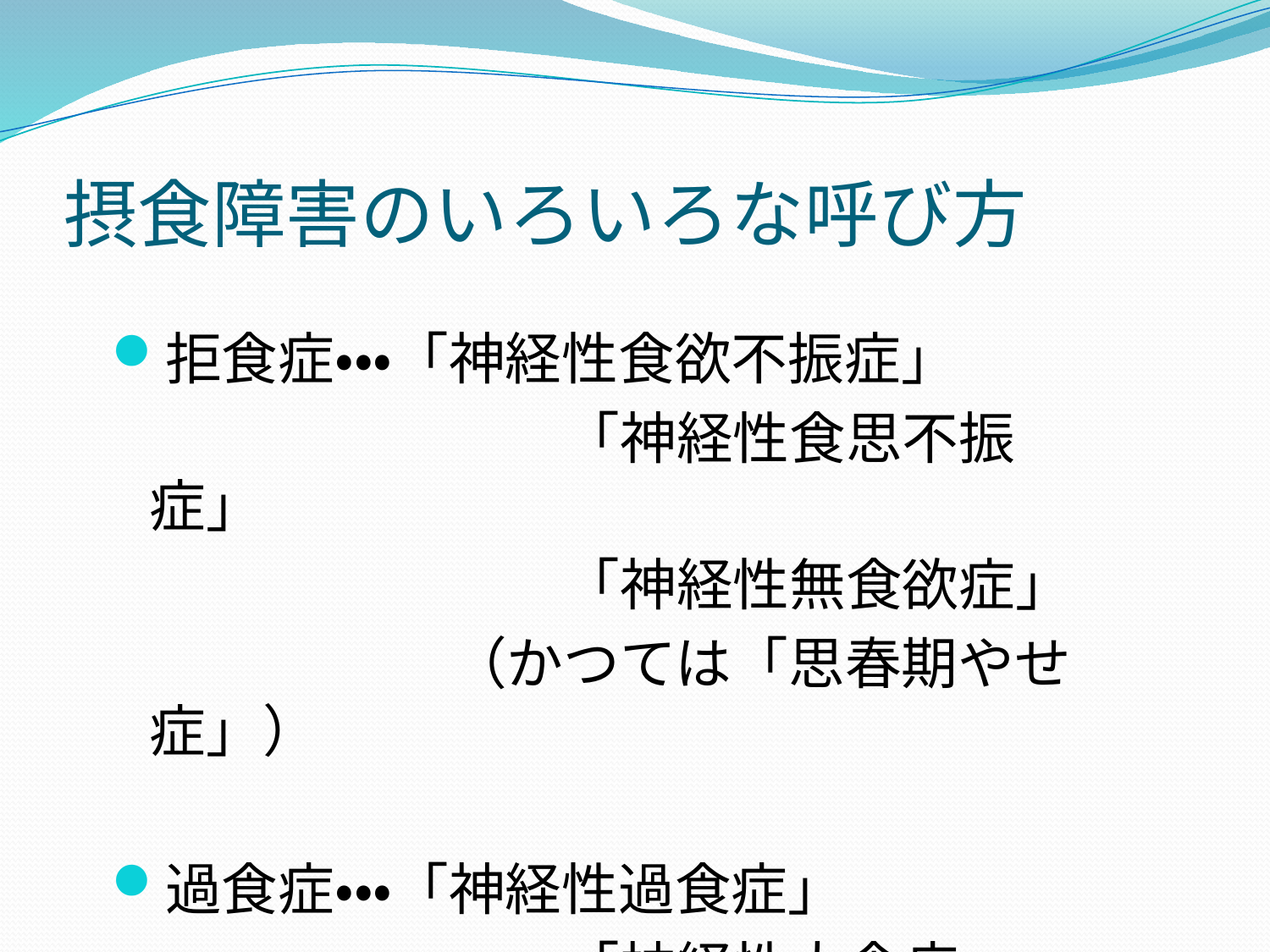

# 摂食障害のいろいろな呼び方
拒食症・・・「神経性食欲不振症」
　　　　　　　　「神経性食思不振症」
　　　　　　　　「神経性無食欲症」
　　　　　　（かつては「思春期やせ症」）

過食症・・・「神経性過食症」
　　　　　　　　「神経性大食症」